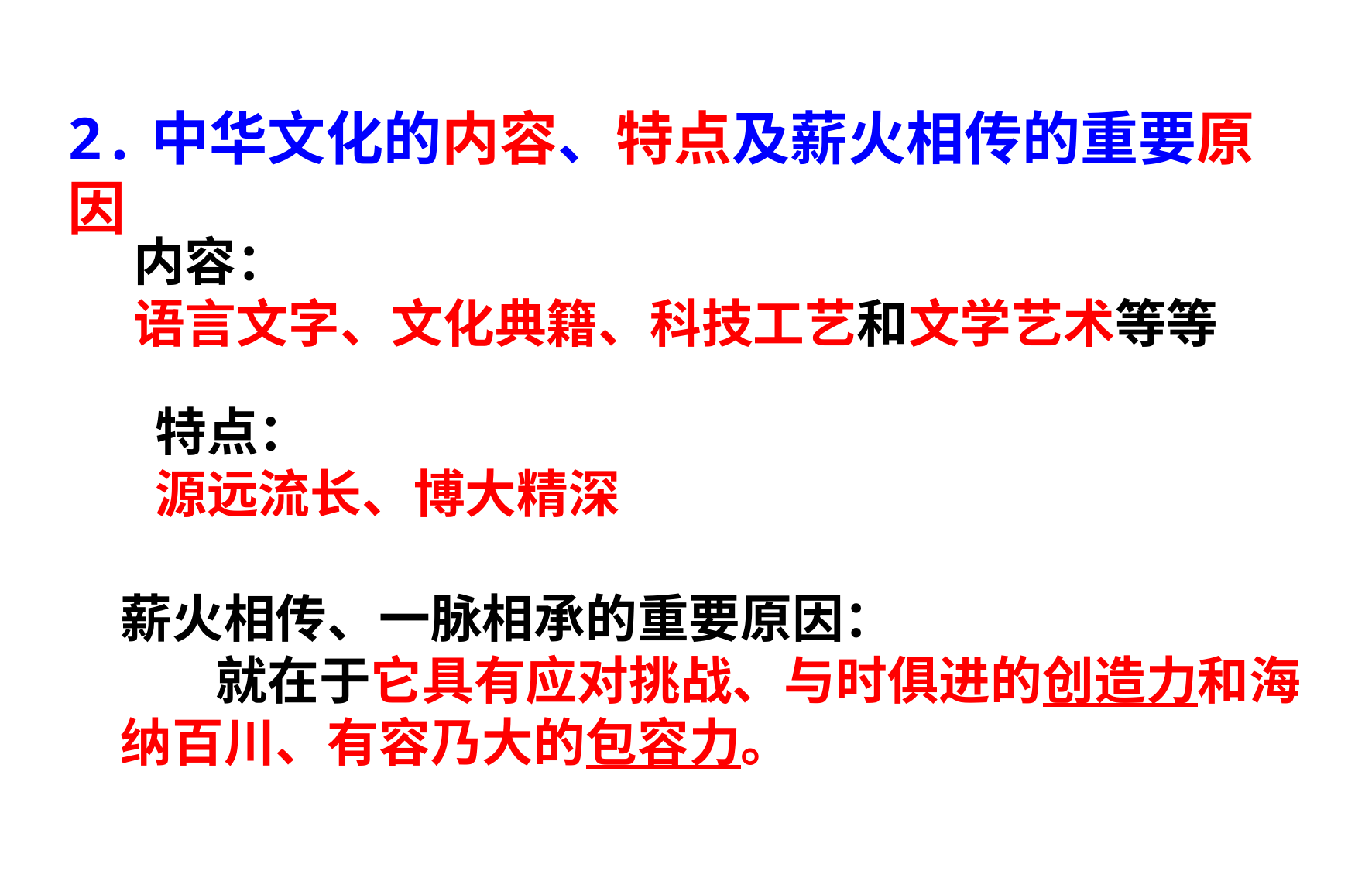

2.中华文化的内容、特点及薪火相传的重要原因
内容：
语言文字、文化典籍、科技工艺和文学艺术等等
特点：
源远流长、博大精深
薪火相传、一脉相承的重要原因：
       就在于它具有应对挑战、与时俱进的创造力和海纳百川、有容乃大的包容力。